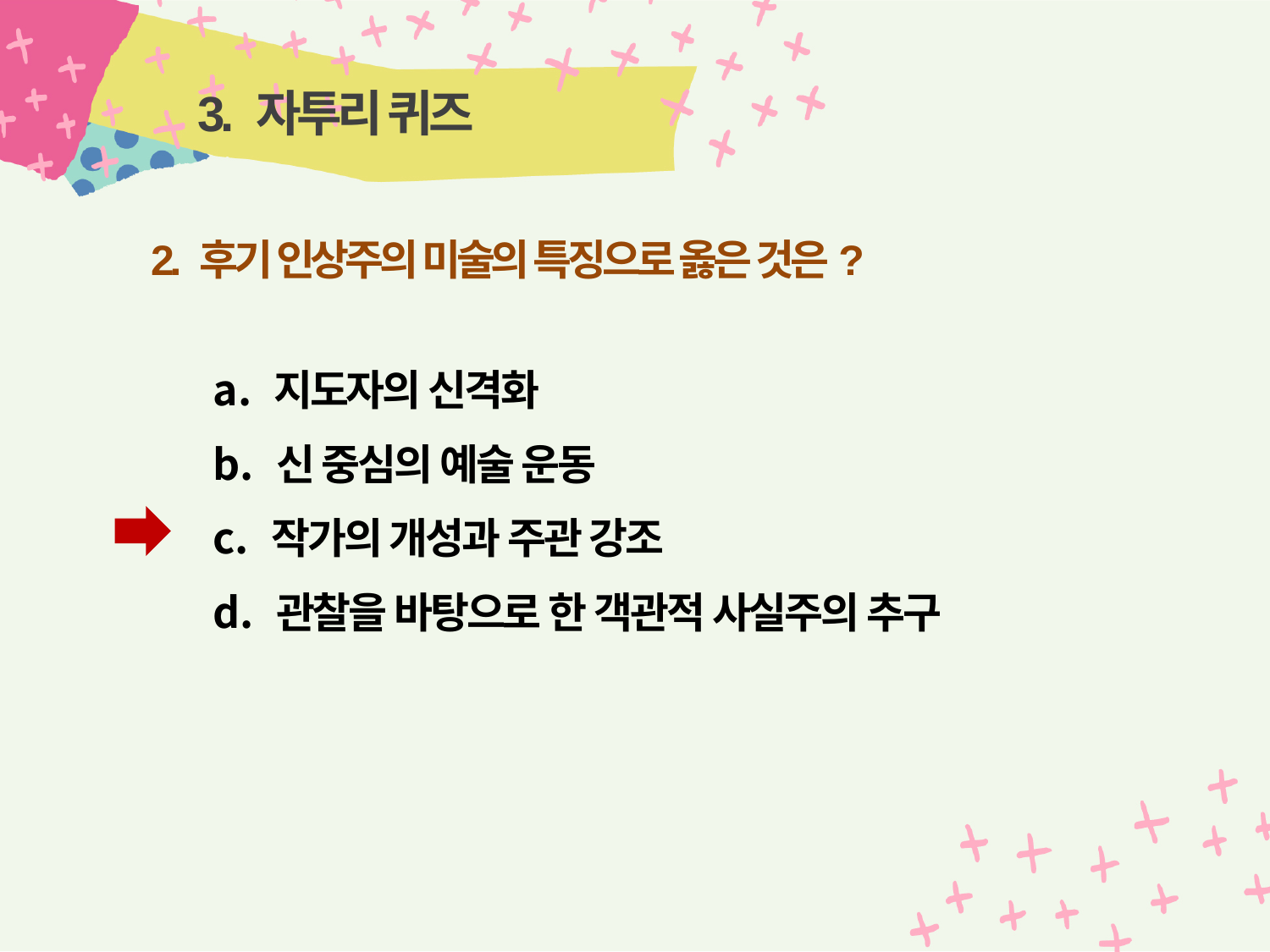

# 3. 자투리 퀴즈
2. 후기 인상주의 미술의 특징으로 옳은 것은?

 지도자의 신격화
 신 중심의 예술 운동
 작가의 개성과 주관 강조
 관찰을 바탕으로 한 객관적 사실주의 추구